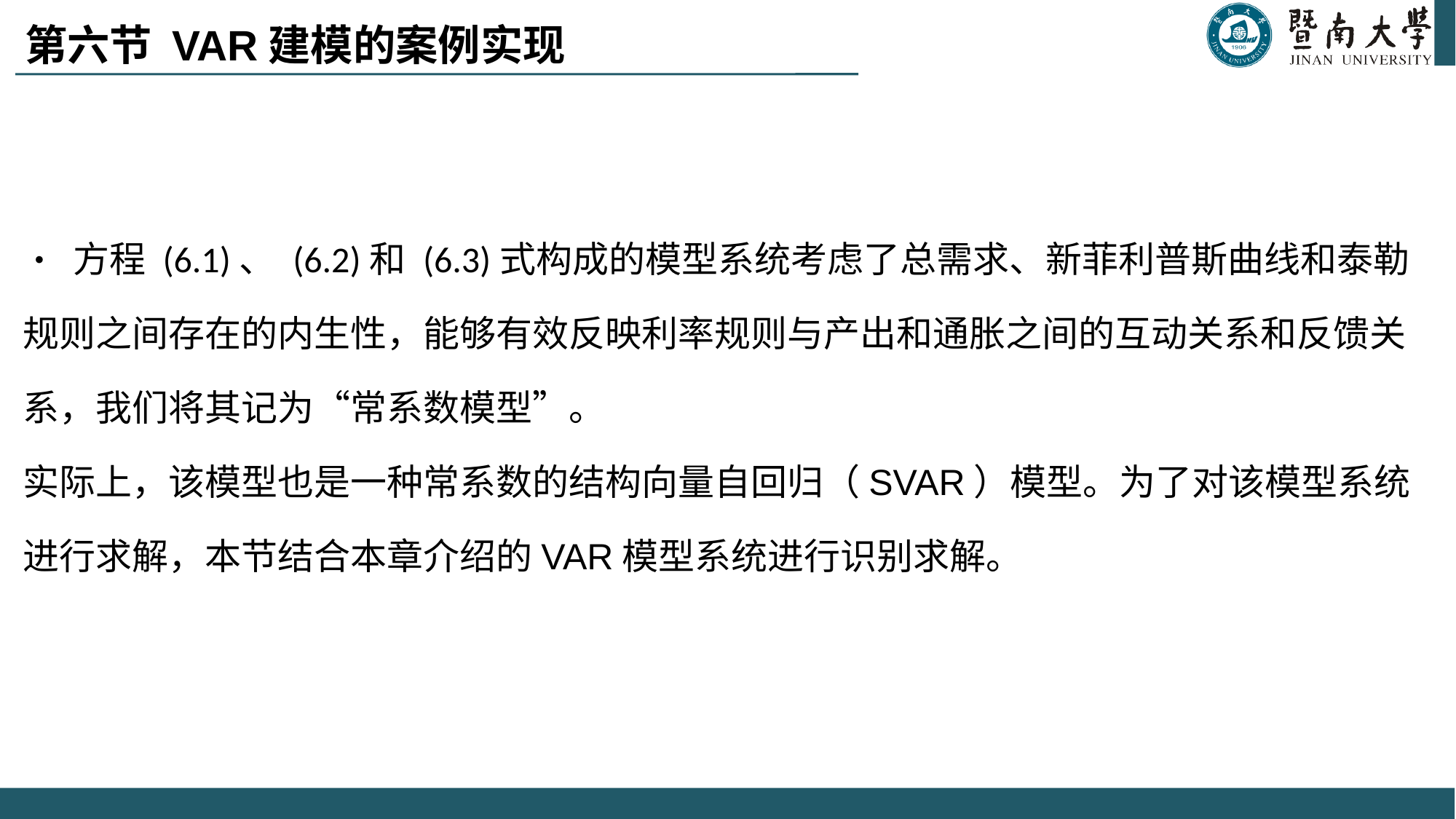

# 第六节 VAR建模的案例实现

• 方程 (6.1)、 (6.2)和 (6.3)式构成的模型系统考虑了总需求、新菲利普斯曲线和泰勒规则之间存在的内生性，能够有效反映利率规则与产出和通胀之间的互动关系和反馈关系，我们将其记为“常系数模型”。
实际上，该模型也是一种常系数的结构向量自回归（SVAR）模型。为了对该模型系统进行求解，本节结合本章介绍的VAR模型系统进行识别求解。